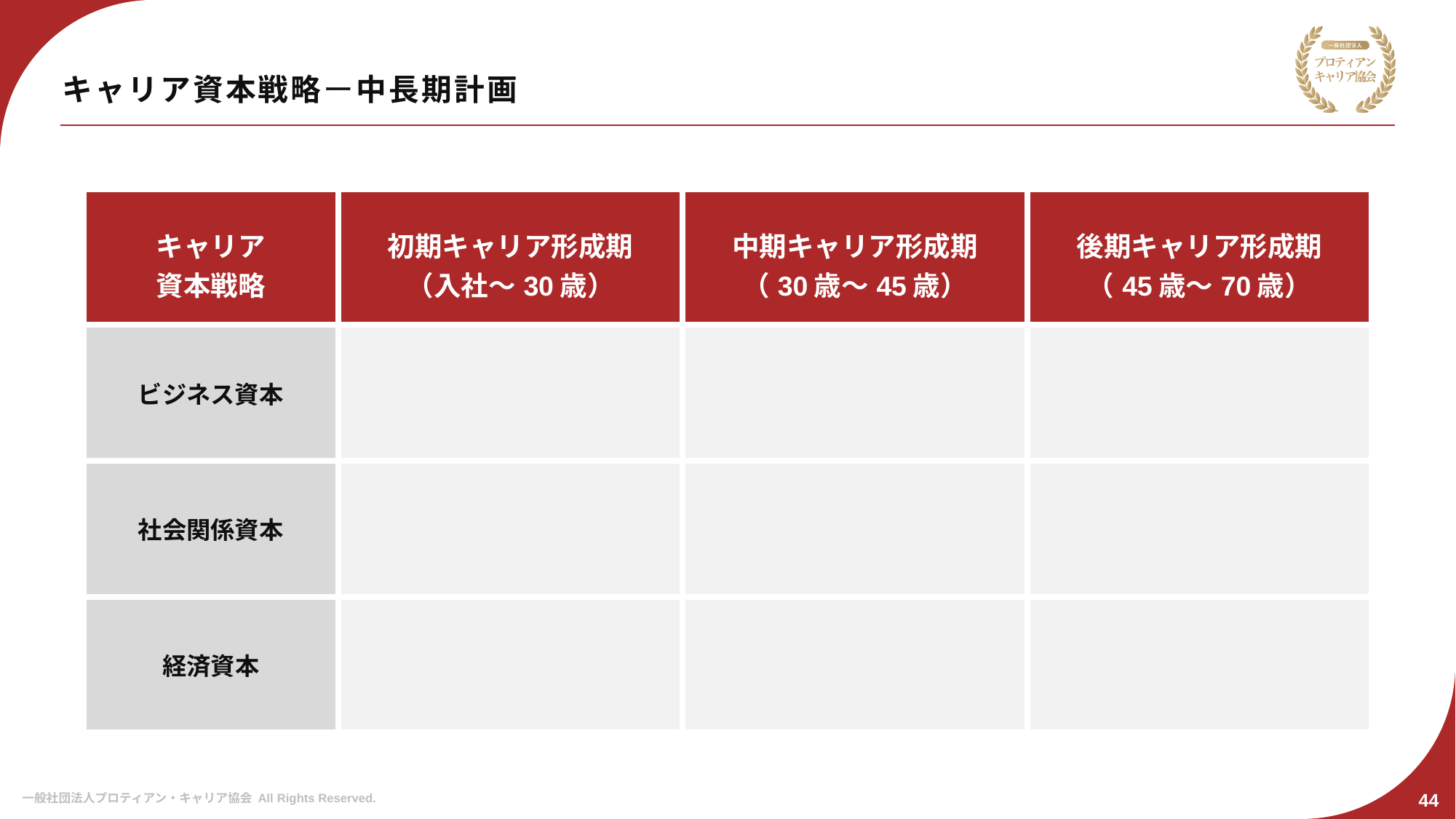

# キャリア資本戦略ー中長期計画
| キャリア 資本戦略 | 初期キャリア形成期 （入社～30歳） | 中期キャリア形成期 （30歳～45歳） | 後期キャリア形成期 （45歳～70歳） |
| --- | --- | --- | --- |
| ビジネス資本 |  |  |  |
| 社会関係資本 |  |  |  |
| 経済資本 |  |  |  |
44